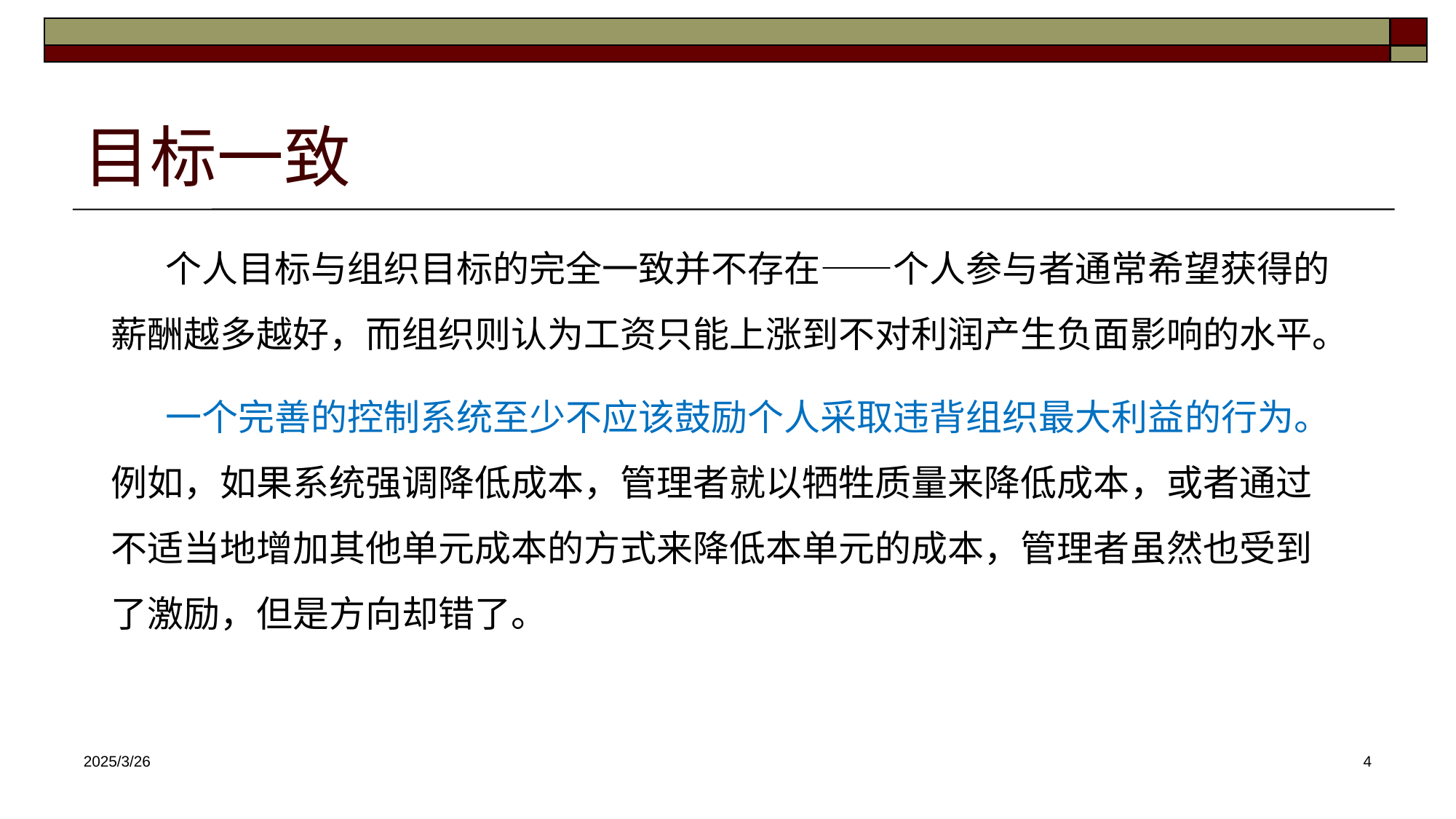

# 目标一致
个人目标与组织目标的完全一致并不存在——个人参与者通常希望获得的薪酬越多越好，而组织则认为工资只能上涨到不对利润产生负面影响的水平。
一个完善的控制系统至少不应该鼓励个人采取违背组织最大利益的行为。例如，如果系统强调降低成本，管理者就以牺牲质量来降低成本，或者通过不适当地增加其他单元成本的方式来降低本单元的成本，管理者虽然也受到了激励，但是方向却错了。

2025/3/26
4